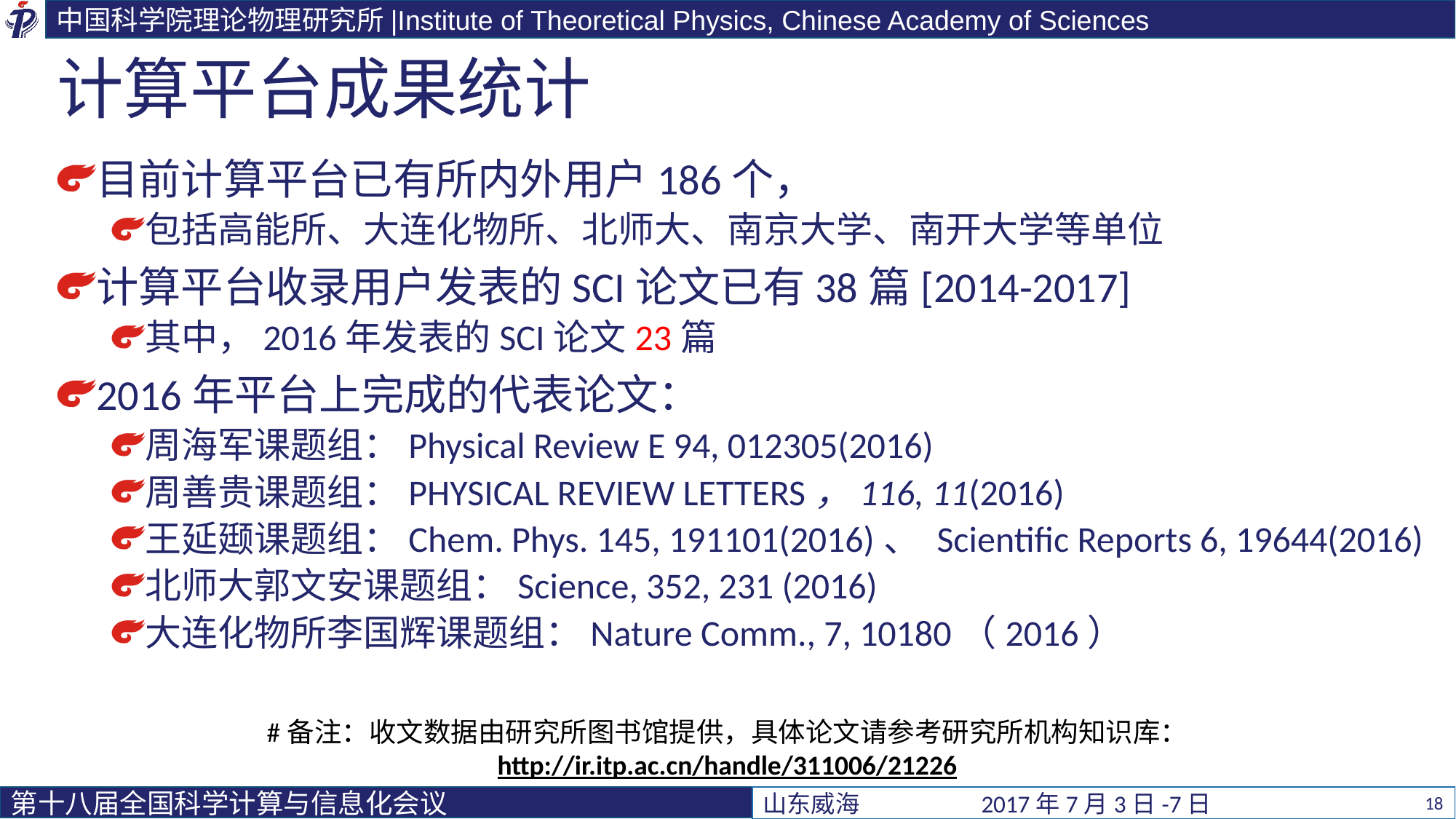

# 计算平台成果统计
目前计算平台已有所内外用户186个，
包括高能所、大连化物所、北师大、南京大学、南开大学等单位
计算平台收录用户发表的SCI论文已有38篇[2014-2017]
其中，2016年发表的SCI论文23篇
2016年平台上完成的代表论文：
周海军课题组：Physical Review E 94, 012305(2016)
周善贵课题组：PHYSICAL REVIEW LETTERS，116, 11(2016)
王延颋课题组：Chem. Phys. 145, 191101(2016)、 Scientific Reports 6, 19644(2016)
北师大郭文安课题组：Science, 352, 231 (2016)
大连化物所李国辉课题组：Nature Comm., 7, 10180（2016）
#备注：收文数据由研究所图书馆提供，具体论文请参考研究所机构知识库：
http://ir.itp.ac.cn/handle/311006/21226
18